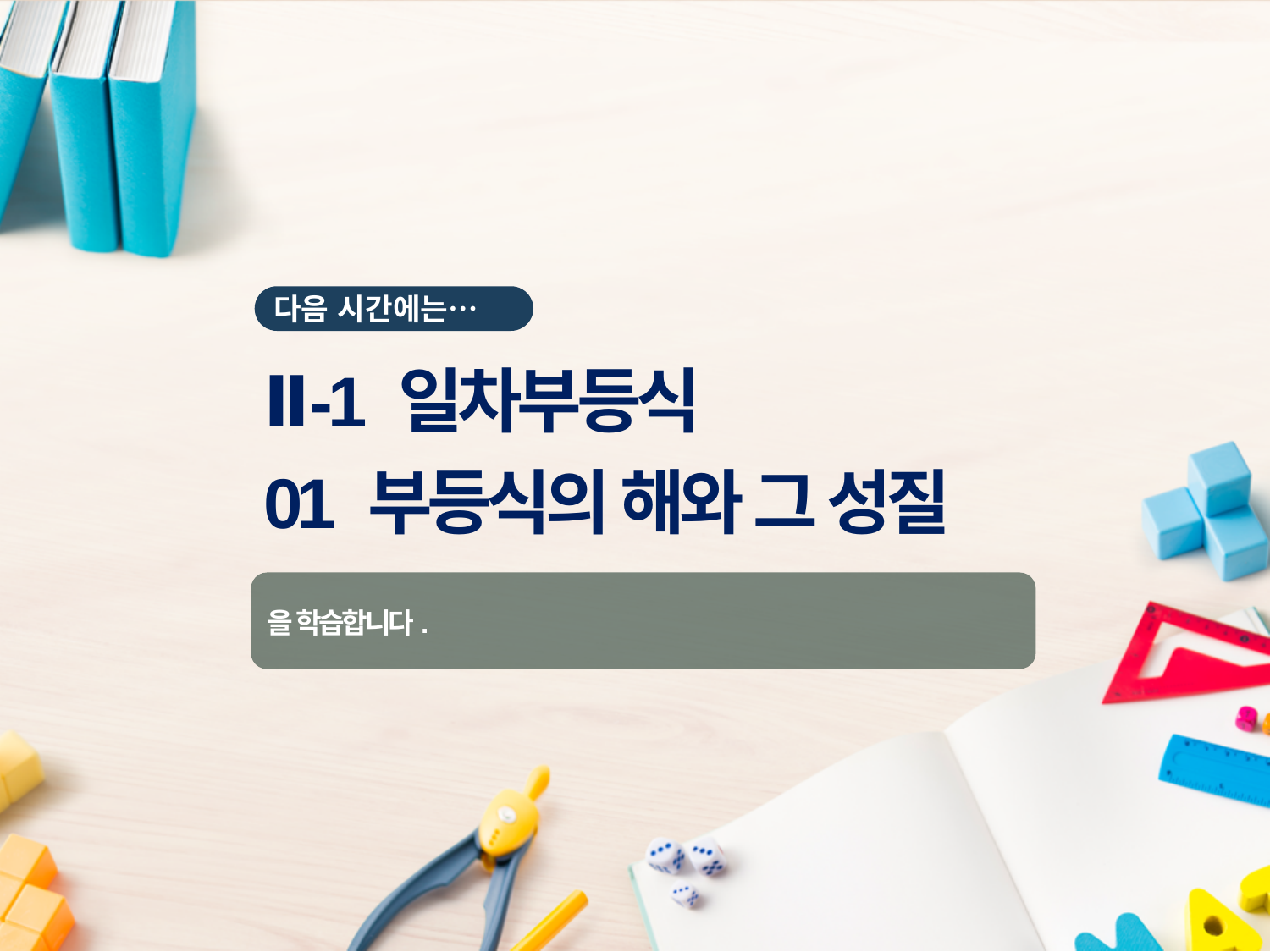

# Ⅱ-1 일차부등식 01 부등식의 해와 그 성질
을 학습합니다.